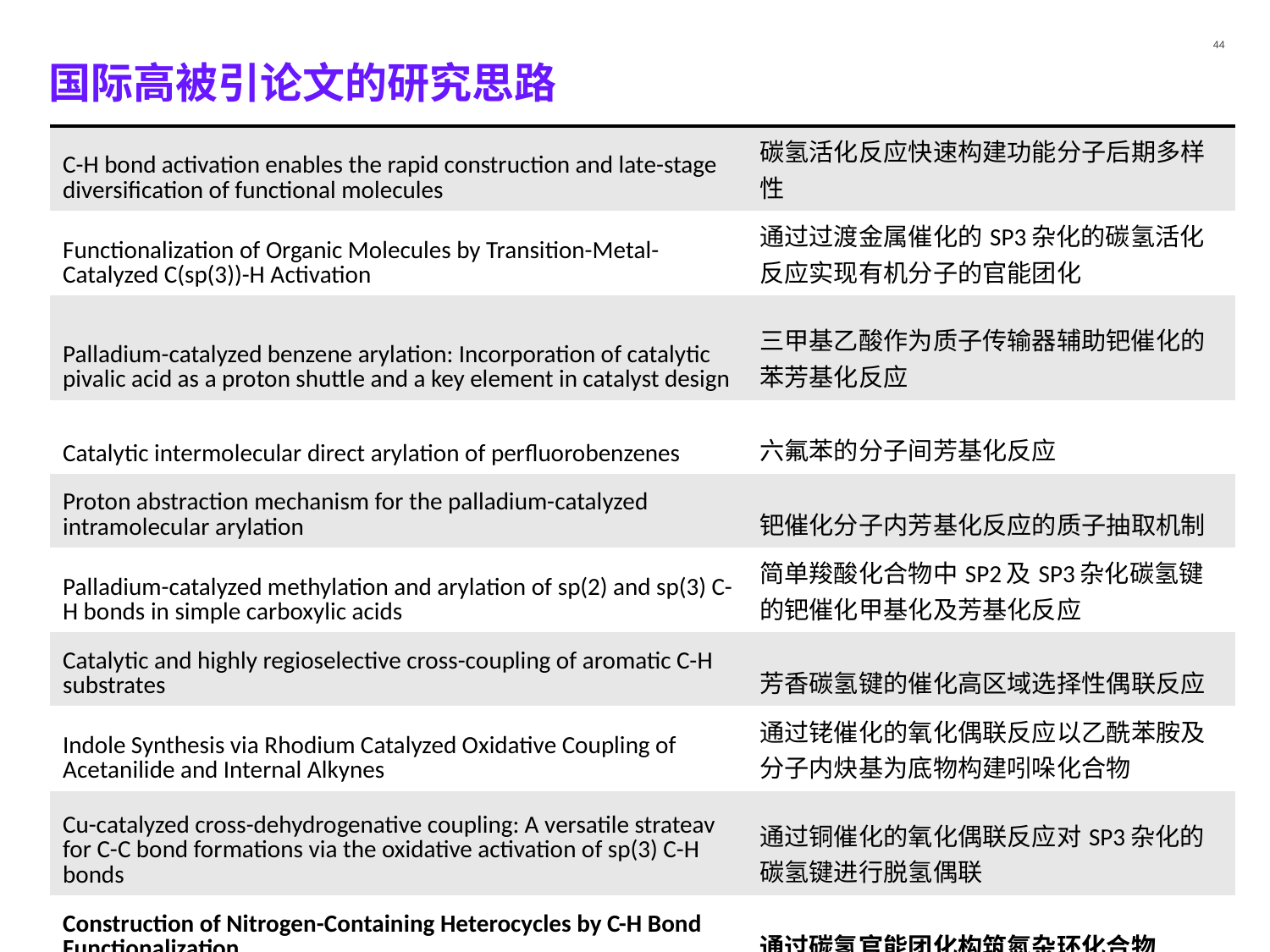

# 国际高被引论文的研究思路
| C-H bond activation enables the rapid construction and late-stage diversification of functional molecules | 碳氢活化反应快速构建功能分子后期多样性 |
| --- | --- |
| Functionalization of Organic Molecules by Transition-Metal-Catalyzed C(sp(3))-H Activation | 通过过渡金属催化的SP3杂化的碳氢活化反应实现有机分子的官能团化 |
| Palladium-catalyzed benzene arylation: Incorporation of catalytic pivalic acid as a proton shuttle and a key element in catalyst design | 三甲基乙酸作为质子传输器辅助钯催化的苯芳基化反应 |
| Catalytic intermolecular direct arylation of perfluorobenzenes | 六氟苯的分子间芳基化反应 |
| Proton abstraction mechanism for the palladium-catalyzed intramolecular arylation | 钯催化分子内芳基化反应的质子抽取机制 |
| Palladium-catalyzed methylation and arylation of sp(2) and sp(3) C-H bonds in simple carboxylic acids | 简单羧酸化合物中SP2及SP3杂化碳氢键的钯催化甲基化及芳基化反应 |
| Catalytic and highly regioselective cross-coupling of aromatic C-H substrates | 芳香碳氢键的催化高区域选择性偶联反应 |
| Indole Synthesis via Rhodium Catalyzed Oxidative Coupling of Acetanilide and Internal Alkynes | 通过铑催化的氧化偶联反应以乙酰苯胺及分子内炔基为底物构建吲哚化合物 |
| Cu-catalyzed cross-dehydrogenative coupling: A versatile strateav for C-C bond formations via the oxidative activation of sp(3) C-H bonds | 通过铜催化的氧化偶联反应对SP3杂化的碳氢键进行脱氢偶联 |
| Construction of Nitrogen-Containing Heterocycles by C-H Bond Functionalization | 通过碳氢官能团化构筑氮杂环化合物 |